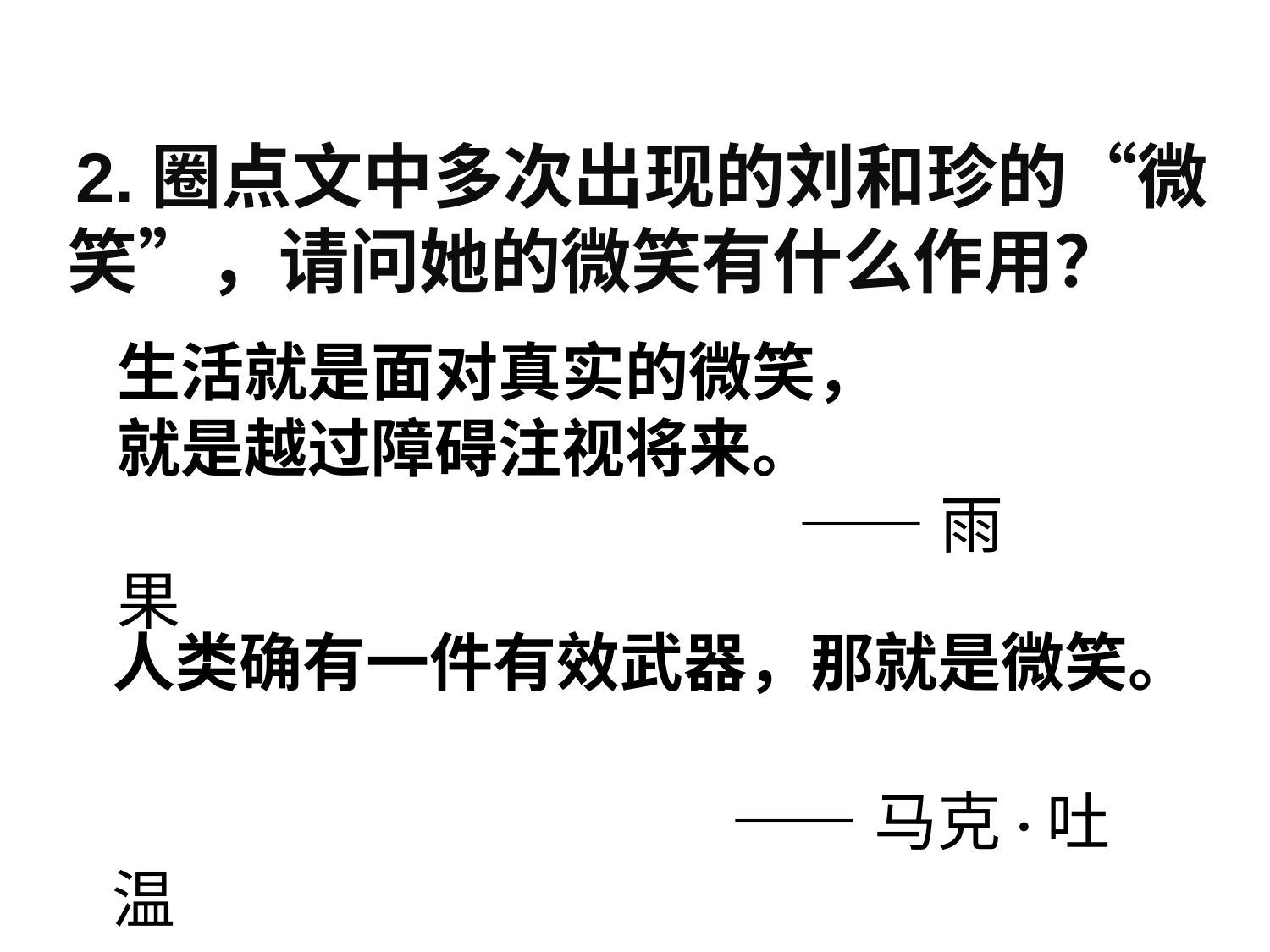

2.圈点文中多次出现的刘和珍的“微笑”，请问她的微笑有什么作用？
生活就是面对真实的微笑，
就是越过障碍注视将来。
                                                ——雨果
人类确有一件有效武器，那就是微笑。
                                       ——马克·吐温